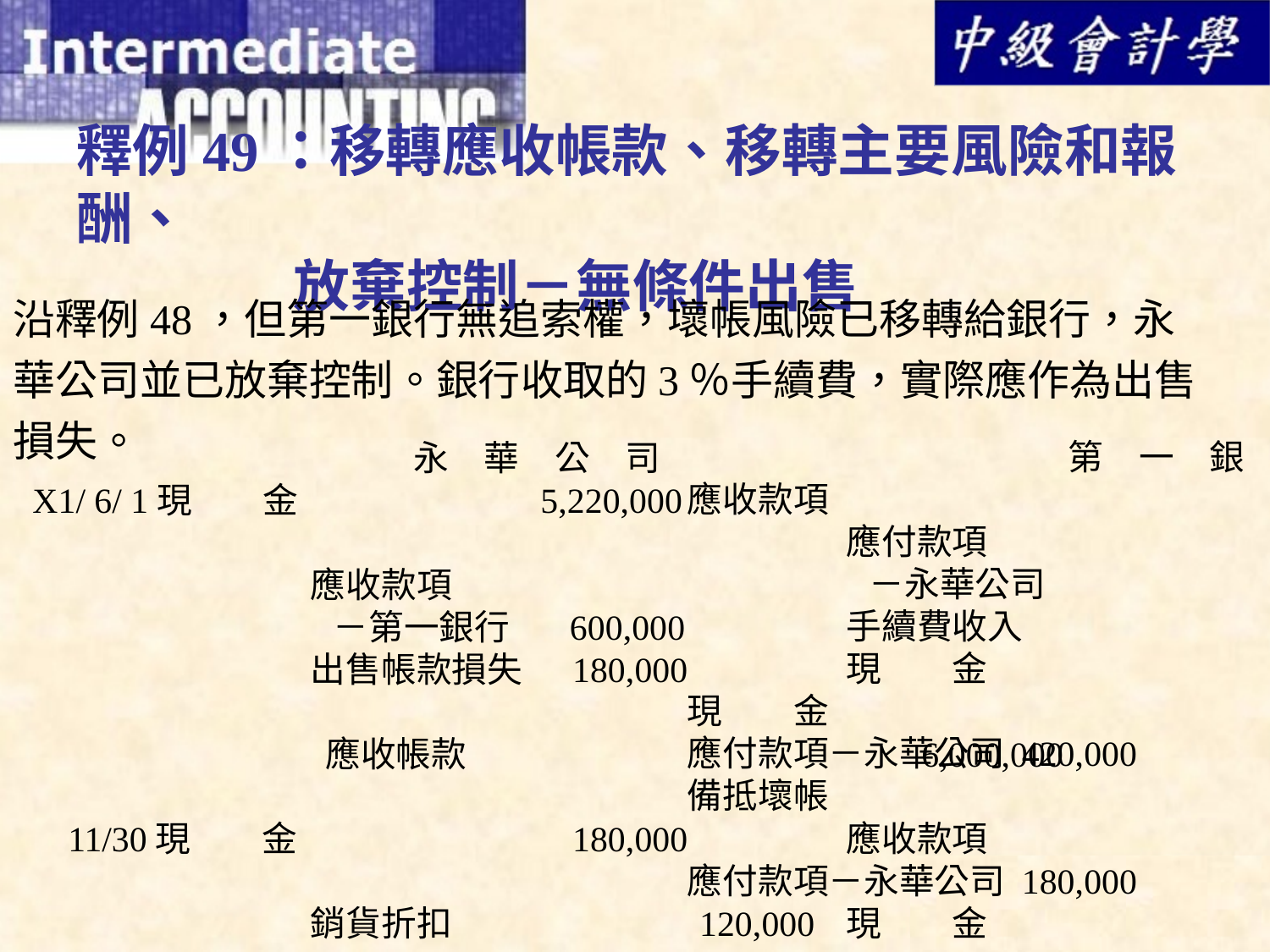

# 釋例49：移轉應收帳款、移轉主要風險和報酬、 放棄控制－無條件出售
沿釋例48，但第一銀行無追索權，壞帳風險已移轉給銀行，永華公司並已放棄控制。銀行收取的3％手續費，實際應作為出售損失。
			第　一　銀　行
應收款項				6,000,000
	   應付款項
	       －永華公司				600,000
	   手續費收入				180,000
	   現　　金				   5,220,000
現　　金				5,530,000
應付款項－永華公司 420,000
備抵壞帳				     50,000
	   應收款項				   6,000,000
應付款項－永華公司 180,000
	   現　　金				      180,000

			永　華　公　司
X1/ 6/ 1現　　金		5,220,000
		  應收款項
		      －第一銀行　  600,000
		  出售帳款損失	   180,000
	　　	     應收帳款				6,000,000
    11/30現　　金		   180,000
		  銷貨折扣		   120,000
		  銷貨退回
		     及讓價 		   300,000
	　　	     應收款項
				   －第一銀行		   600,000